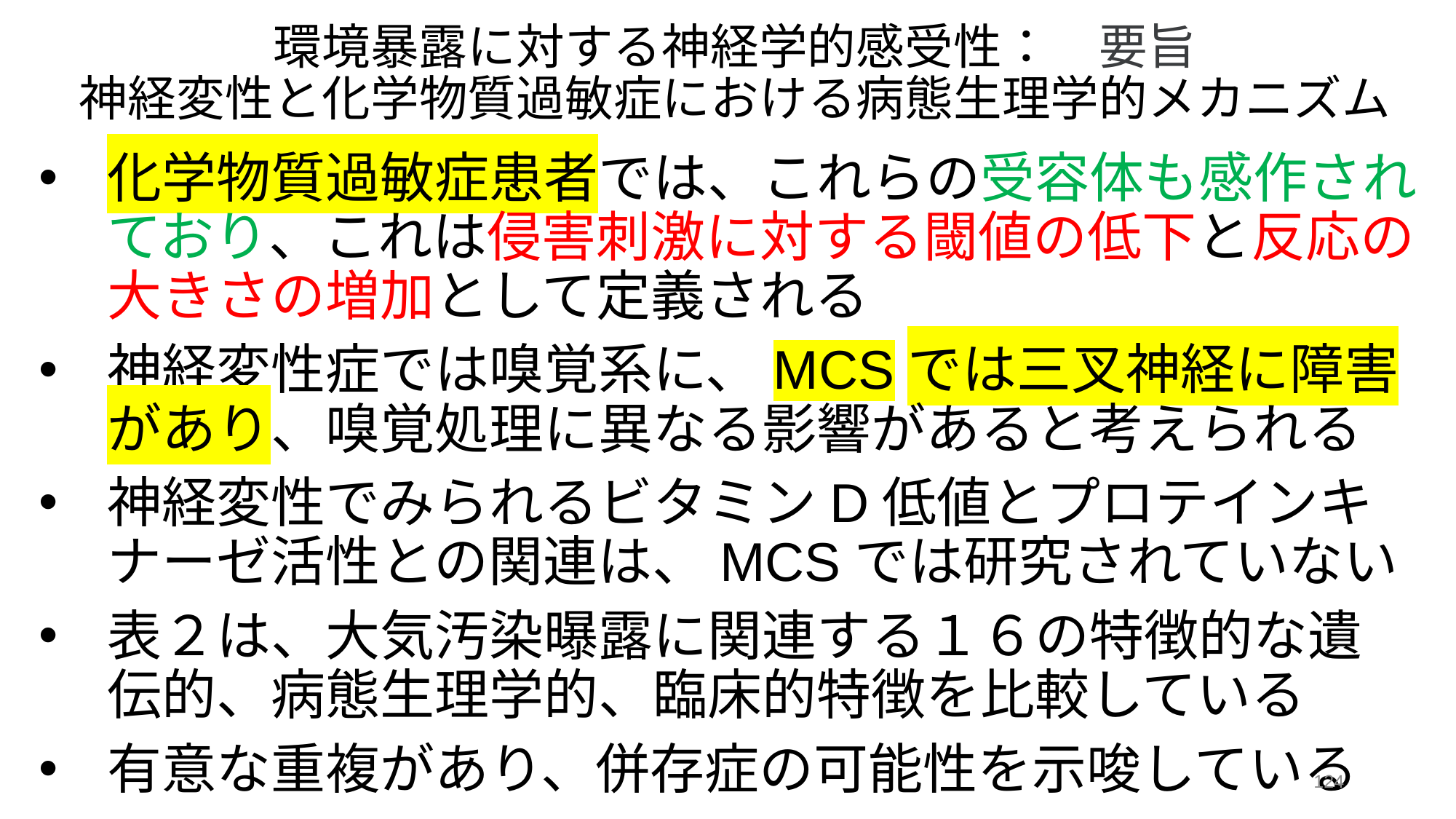

# 環境暴露に対する神経学的感受性：　要旨 神経変性と化学物質過敏症における病態生理学的メカニズム
化学物質過敏症患者では、これらの受容体も感作されており、これは侵害刺激に対する閾値の低下と反応の大きさの増加として定義される
神経変性症では嗅覚系に、MCSでは三叉神経に障害があり、嗅覚処理に異なる影響があると考えられる
神経変性でみられるビタミンD低値とプロテインキナーゼ活性との関連は、MCSでは研究されていない
表２は、大気汚染曝露に関連する１６の特徴的な遺伝的、病態生理学的、臨床的特徴を比較している
有意な重複があり、併存症の可能性を示唆している
124